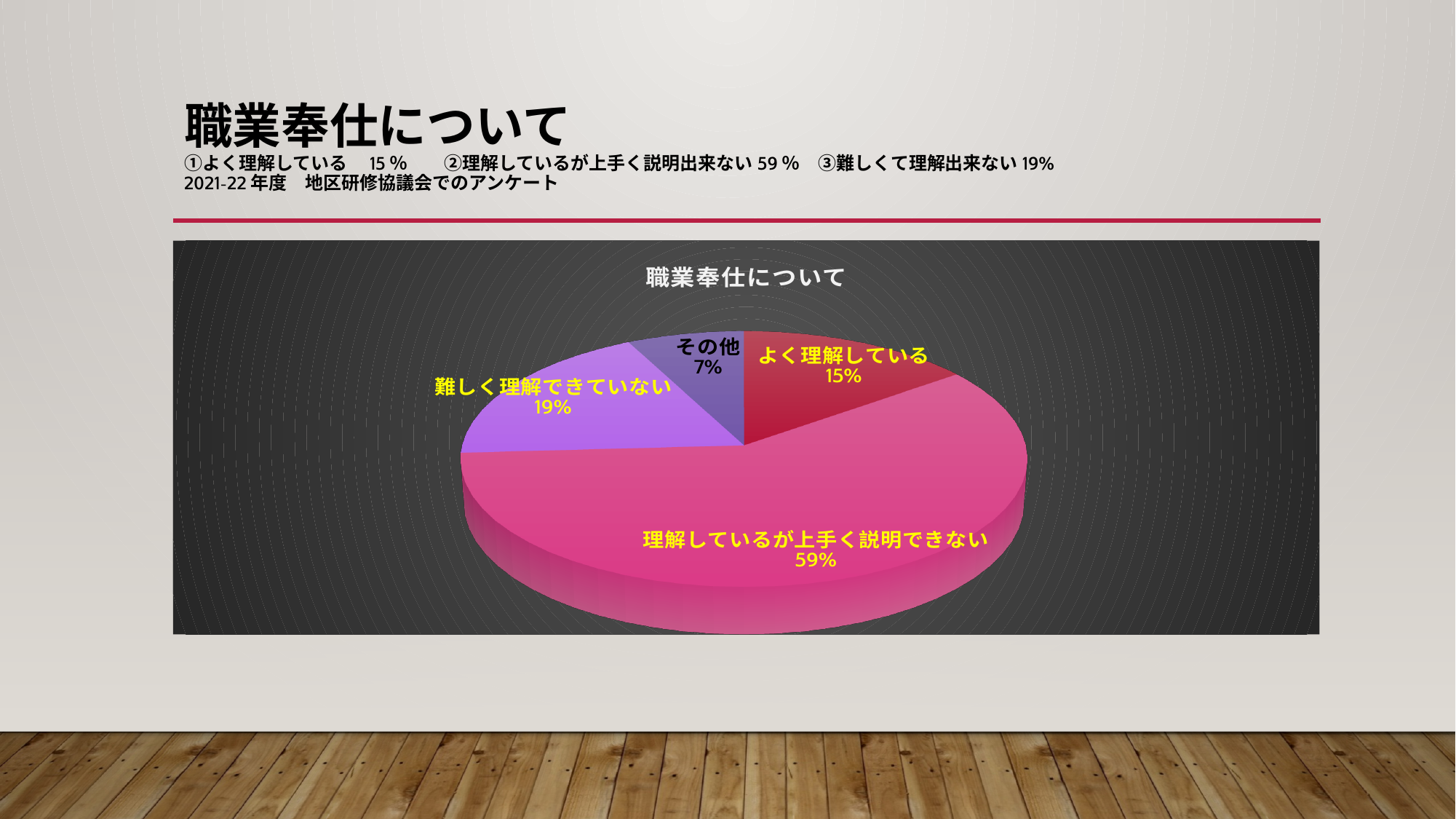

# 職業奉仕について ①よく理解している　15％　　②理解しているが上手く説明出来ない59％　③難しくて理解出来ない19% 2021-22年度　地区研修協議会でのアンケート

[unsupported chart]